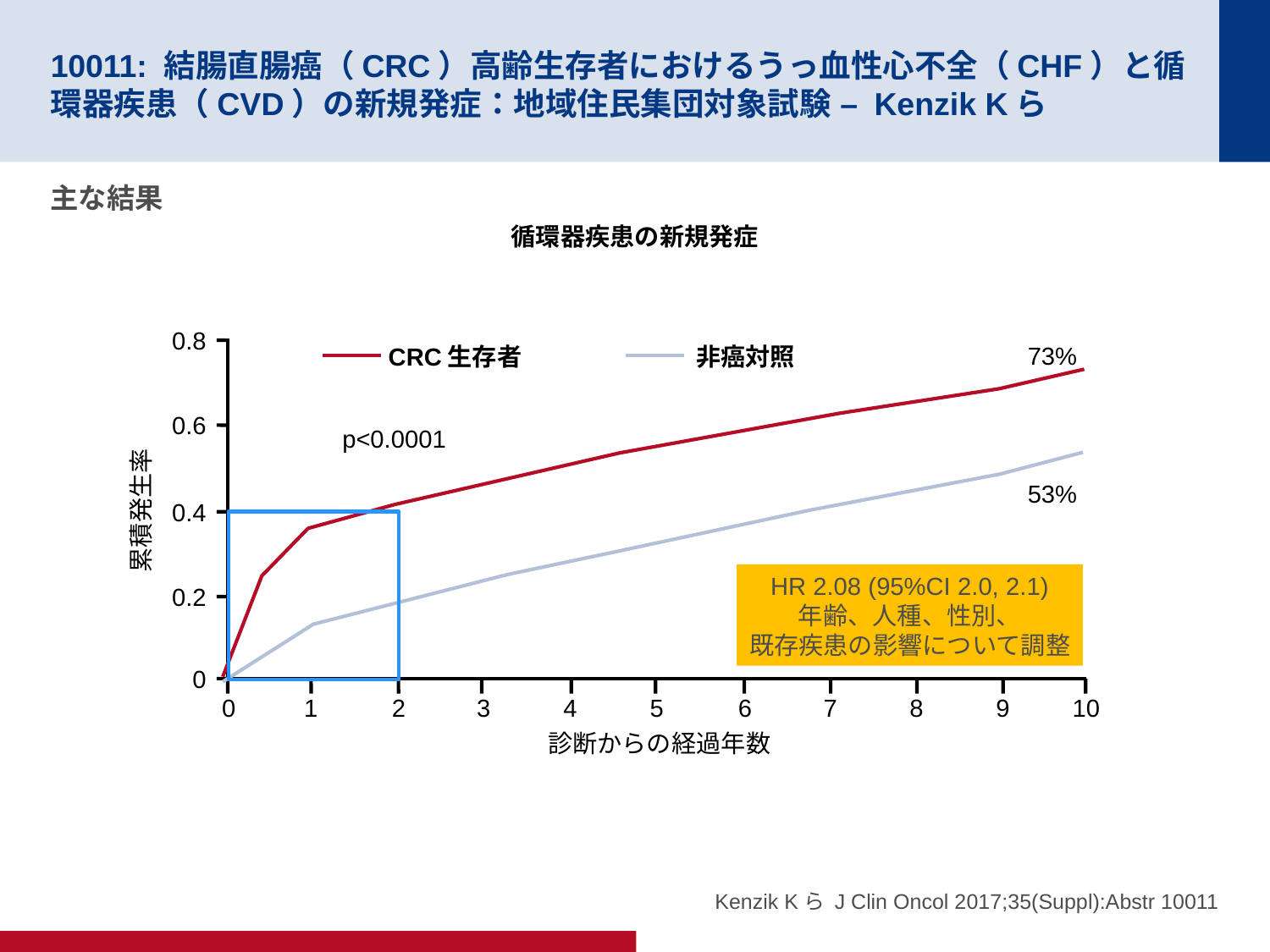

# 10011: 結腸直腸癌（CRC）高齢生存者におけるうっ血性心不全（CHF）と循環器疾患（CVD）の新規発症：地域住民集団対象試験 – Kenzik Kら
主な結果
循環器疾患の新規発症
0.8
73%
CRC生存者
非癌対照

0.6
p<0.0001

53%
累積発生率
0.4

HR 2.08 (95%CI 2.0, 2.1)
年齢、人種、性別、
既存疾患の影響について調整
0.2

0

7

8

9

0
1
2
3
4
5
6
10
診断からの経過年数
Kenzik Kら J Clin Oncol 2017;35(Suppl):Abstr 10011